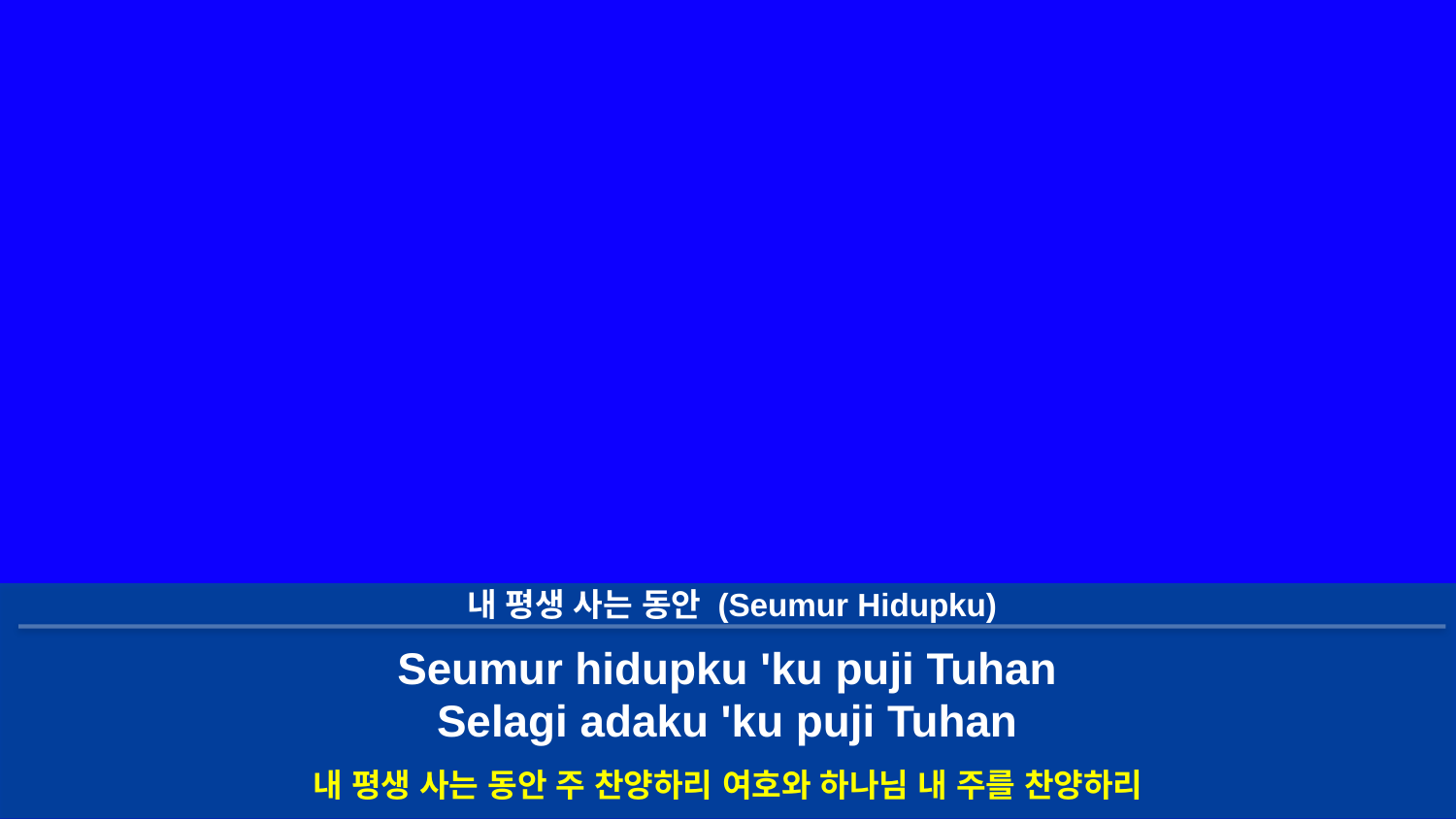

내 평생 사는 동안 (Seumur Hidupku)
Seumur hidupku 'ku puji Tuhan
Selagi adaku 'ku puji Tuhan
내 평생 사는 동안 주 찬양하리 여호와 하나님 내 주를 찬양하리